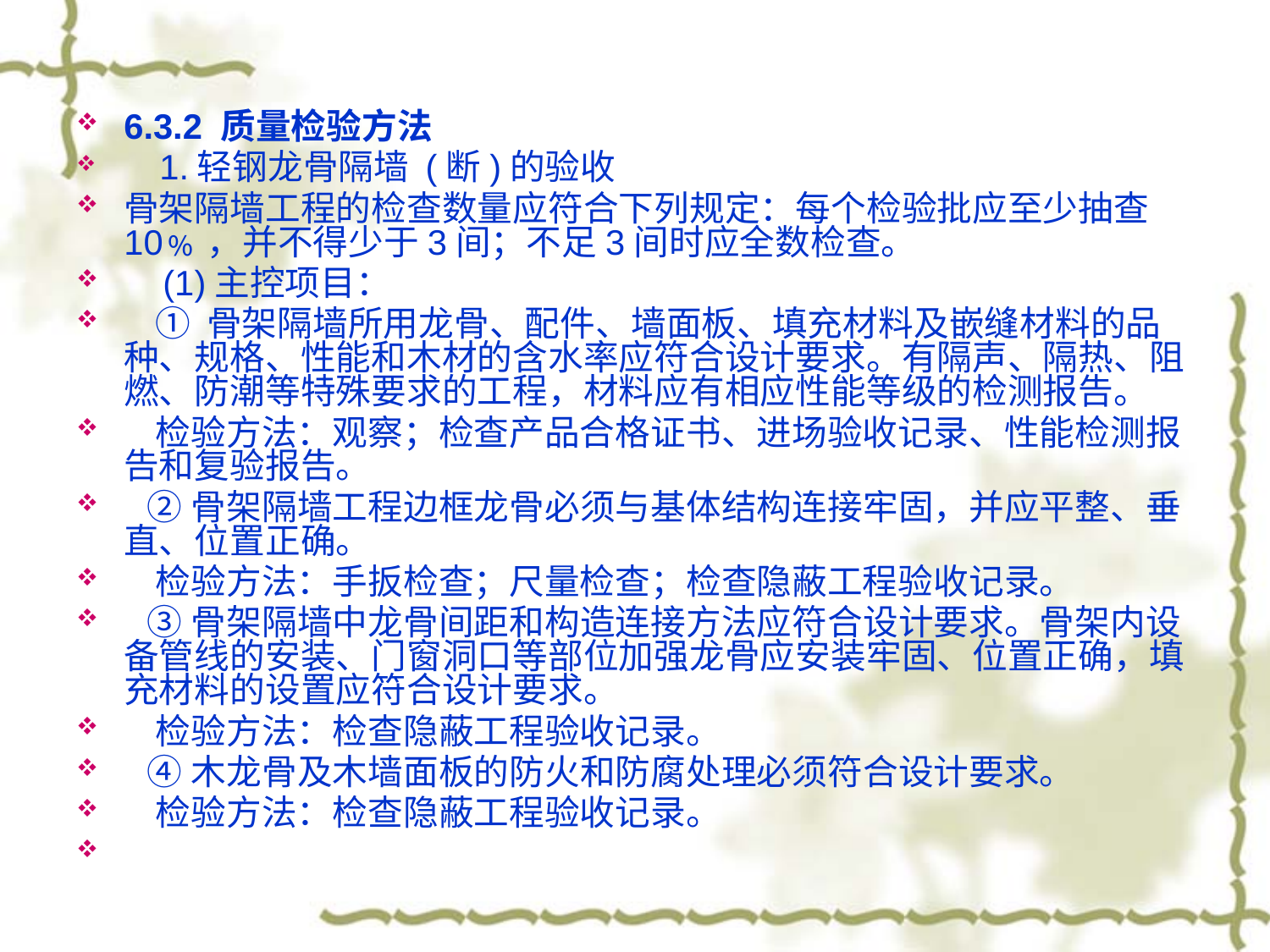

6.3.2 质量检验方法
    1.轻钢龙骨隔墙 (断)的验收
骨架隔墙工程的检查数量应符合下列规定：每个检验批应至少抽查10﹪，并不得少于3间；不足3间时应全数检查。
    (1)主控项目：
    ① 骨架隔墙所用龙骨、配件、墙面板、填充材料及嵌缝材料的品种、规格、性能和木材的含水率应符合设计要求。有隔声、隔热、阻燃、防潮等特殊要求的工程，材料应有相应性能等级的检测报告。
   检验方法：观察；检查产品合格证书、进场验收记录、性能检测报告和复验报告。
   ②骨架隔墙工程边框龙骨必须与基体结构连接牢固，并应平整、垂直、位置正确。
   检验方法：手扳检查；尺量检查；检查隐蔽工程验收记录。
   ③骨架隔墙中龙骨间距和构造连接方法应符合设计要求。骨架内设备管线的安装、门窗洞口等部位加强龙骨应安装牢固、位置正确，填充材料的设置应符合设计要求。
   检验方法：检查隐蔽工程验收记录。
   ④木龙骨及木墙面板的防火和防腐处理必须符合设计要求。
   检验方法：检查隐蔽工程验收记录。